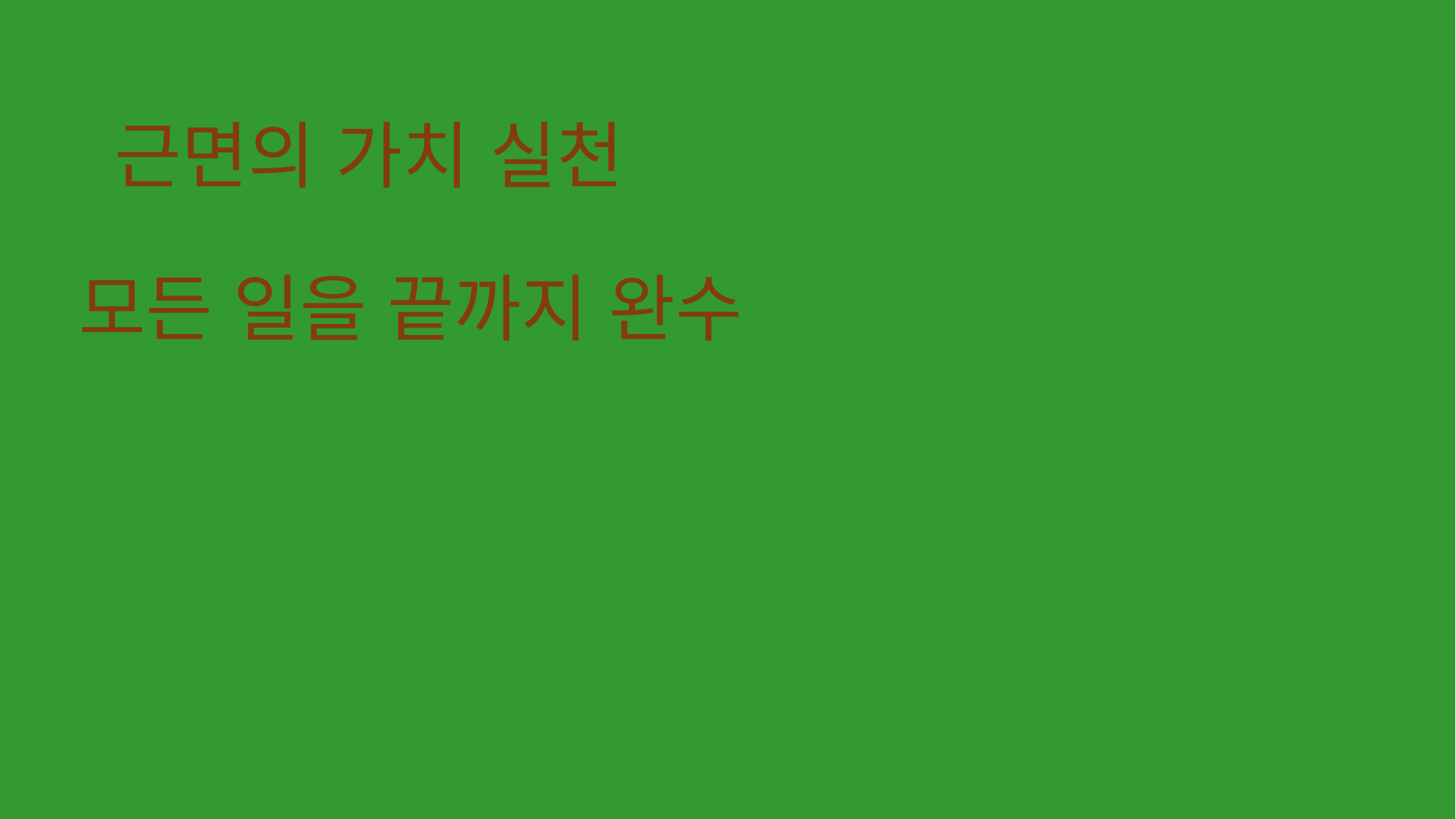

근면의 가치 실천
모든 일을 끝까지 완수